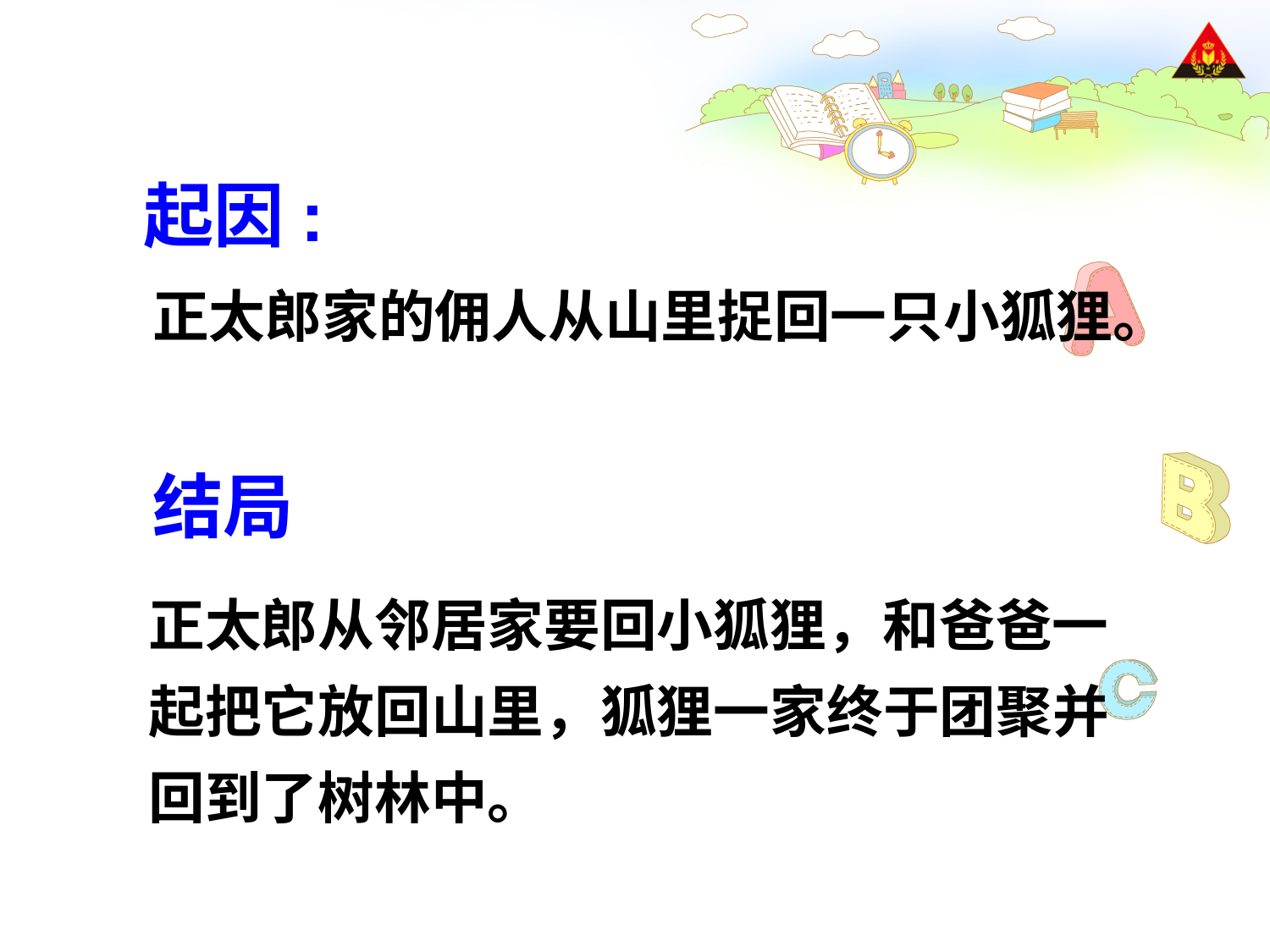

起因:
正太郎家的佣人从山里捉回一只小狐狸。
结局
正太郎从邻居家要回小狐狸，和爸爸一起把它放回山里，狐狸一家终于团聚并回到了树林中。